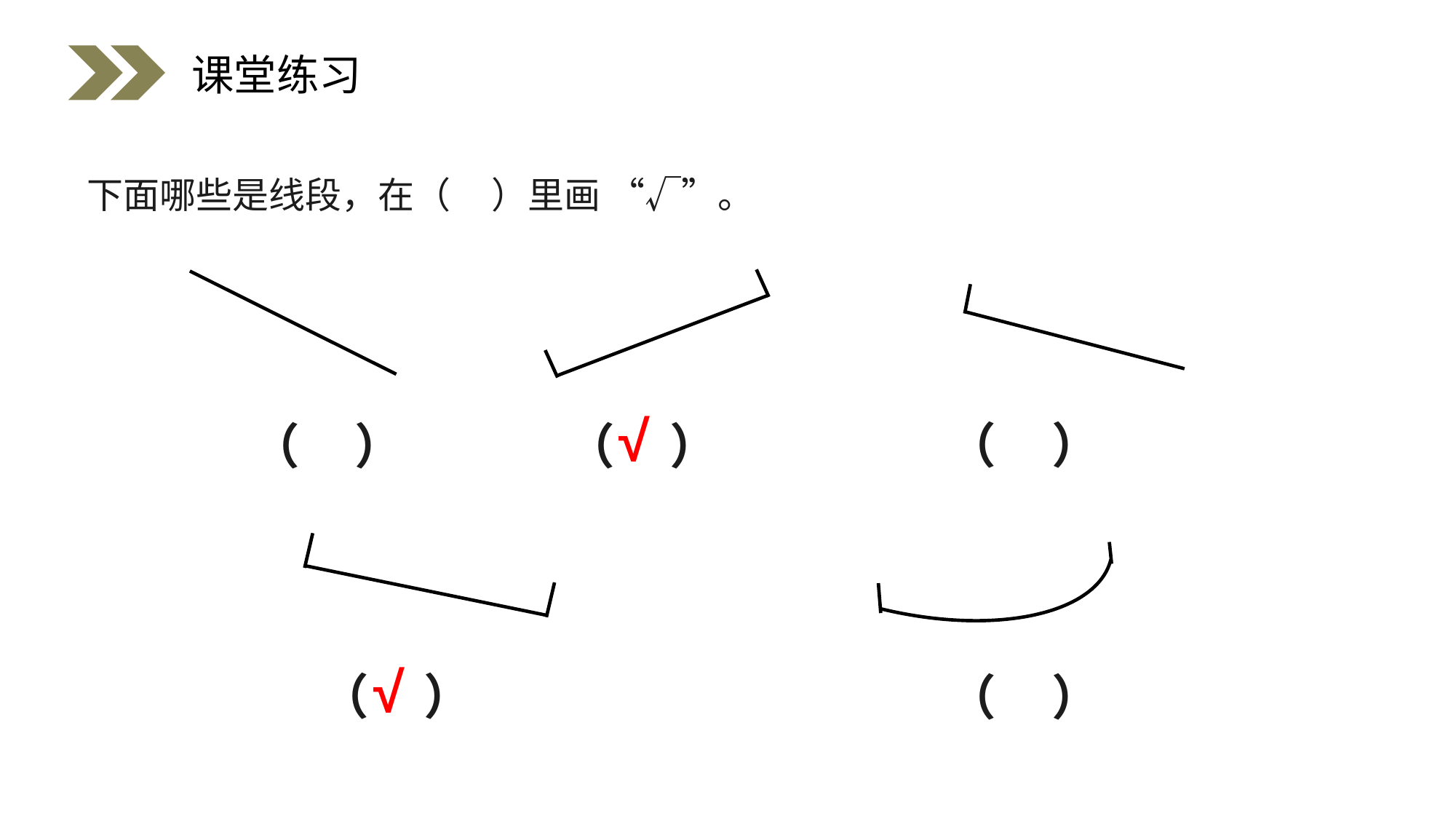

课堂练习
下面哪些是线段，在（     ）里画 “√”。
 √

（     ）
（     ）
（     ）
 √
（     ）
（     ）